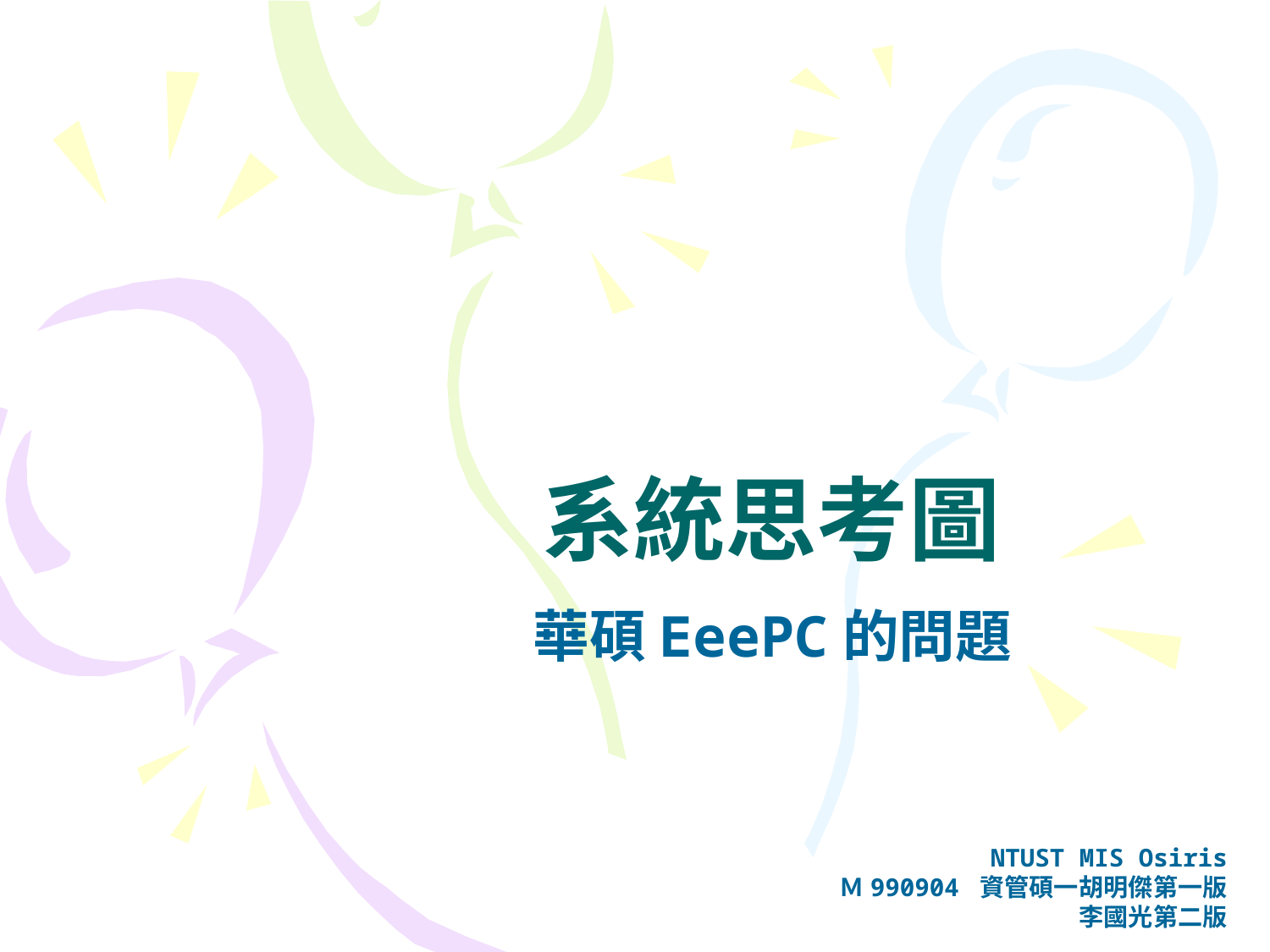

# 系統思考圖
華碩EeePC的問題

NTUST MIS Osiris
Ｍ990904 資管碩一胡明傑第一版
李國光第二版